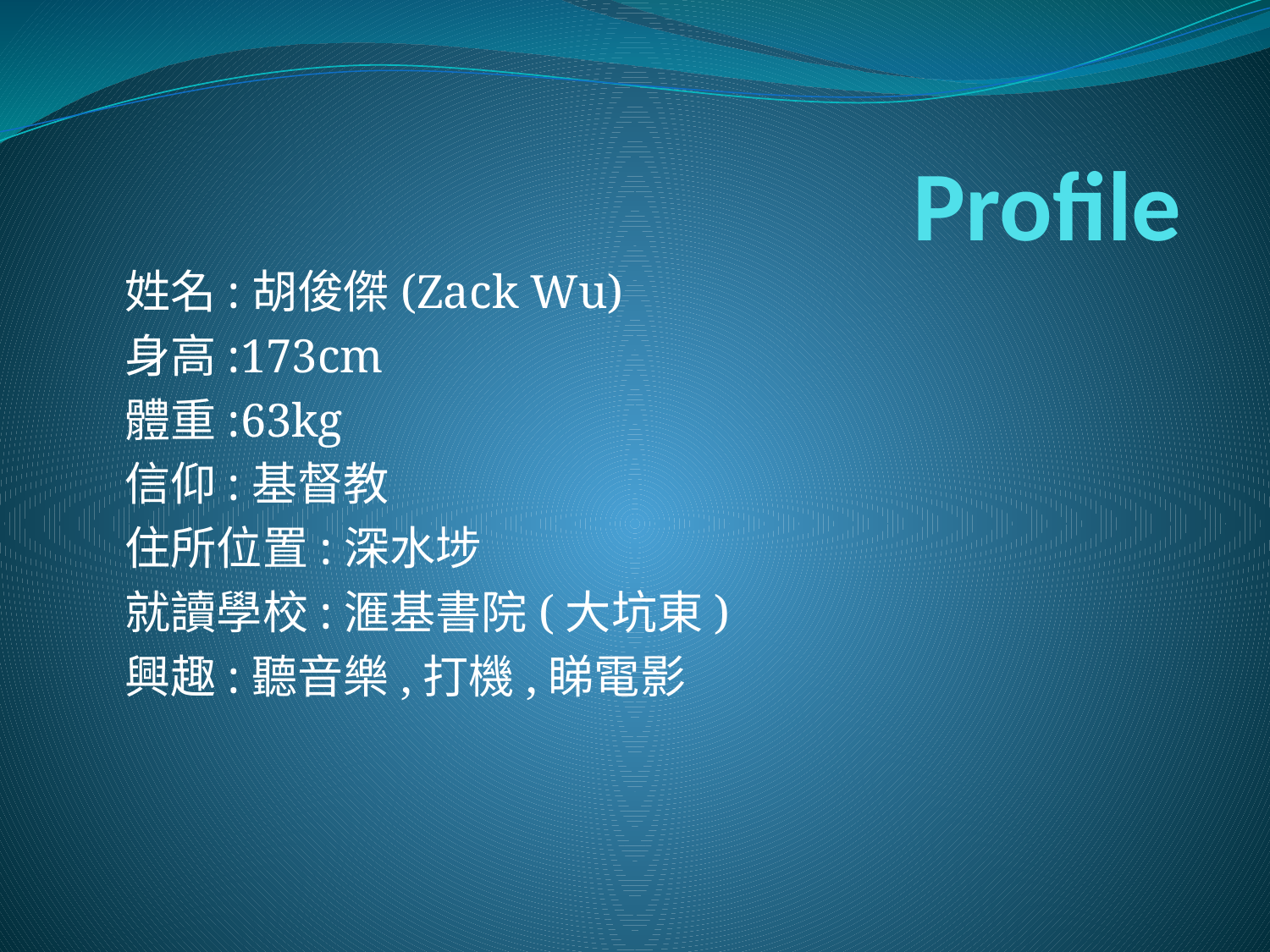

# Profile
姓名:胡俊傑(Zack Wu)
身高:173cm
體重:63kg
信仰:基督教
住所位置:深水埗
就讀學校:滙基書院(大坑東)
興趣:聽音樂,打機,睇電影